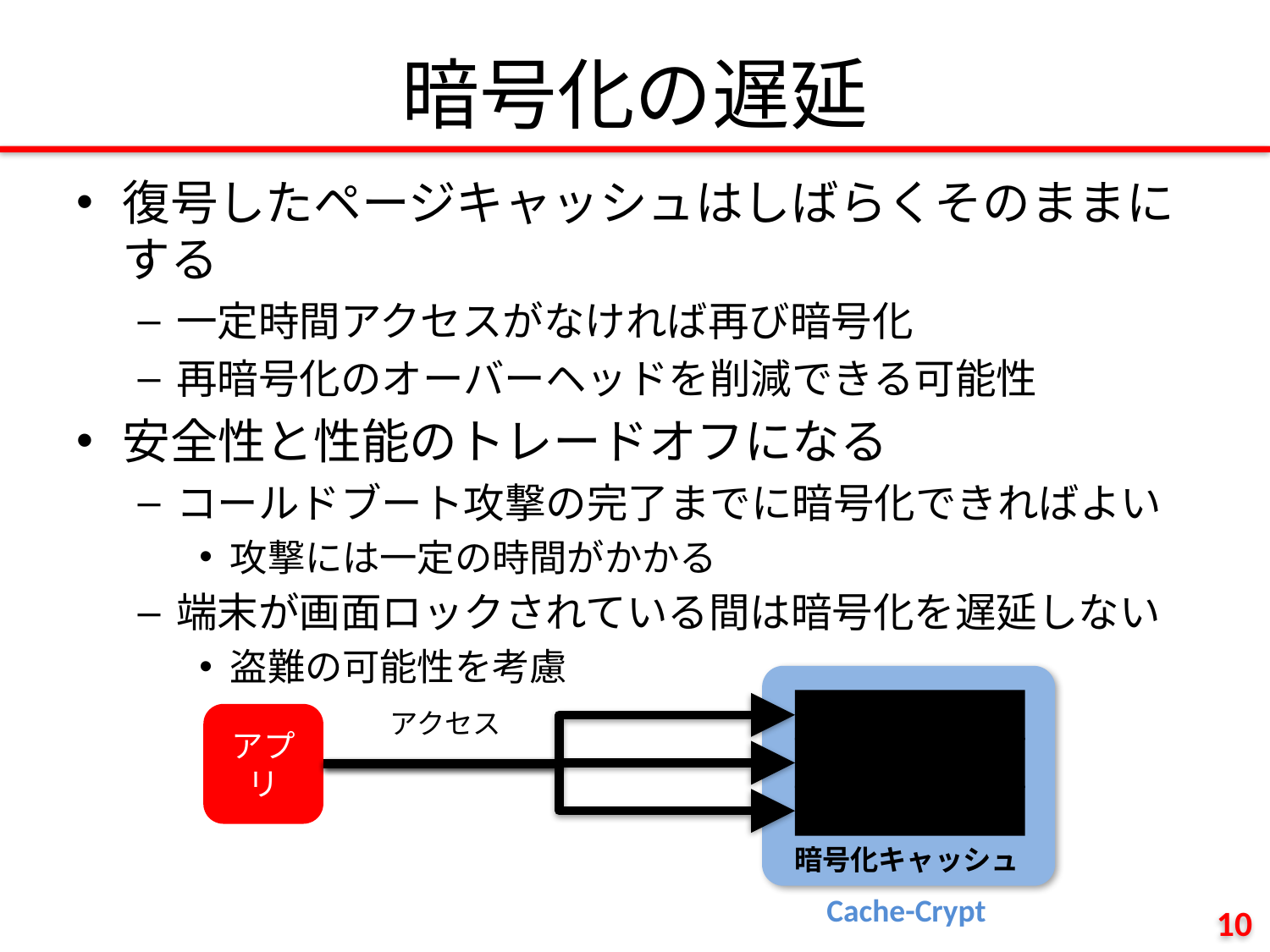

# 暗号化の遅延
復号したページキャッシュはしばらくそのままにする
一定時間アクセスがなければ再び暗号化
再暗号化のオーバーヘッドを削減できる可能性
安全性と性能のトレードオフになる
コールドブート攻撃の完了までに暗号化できればよい
攻撃には一定の時間がかかる
端末が画面ロックされている間は暗号化を遅延しない
盗難の可能性を考慮

Cache-Crypt

アクセス
アプリ

暗号化キャッシュ